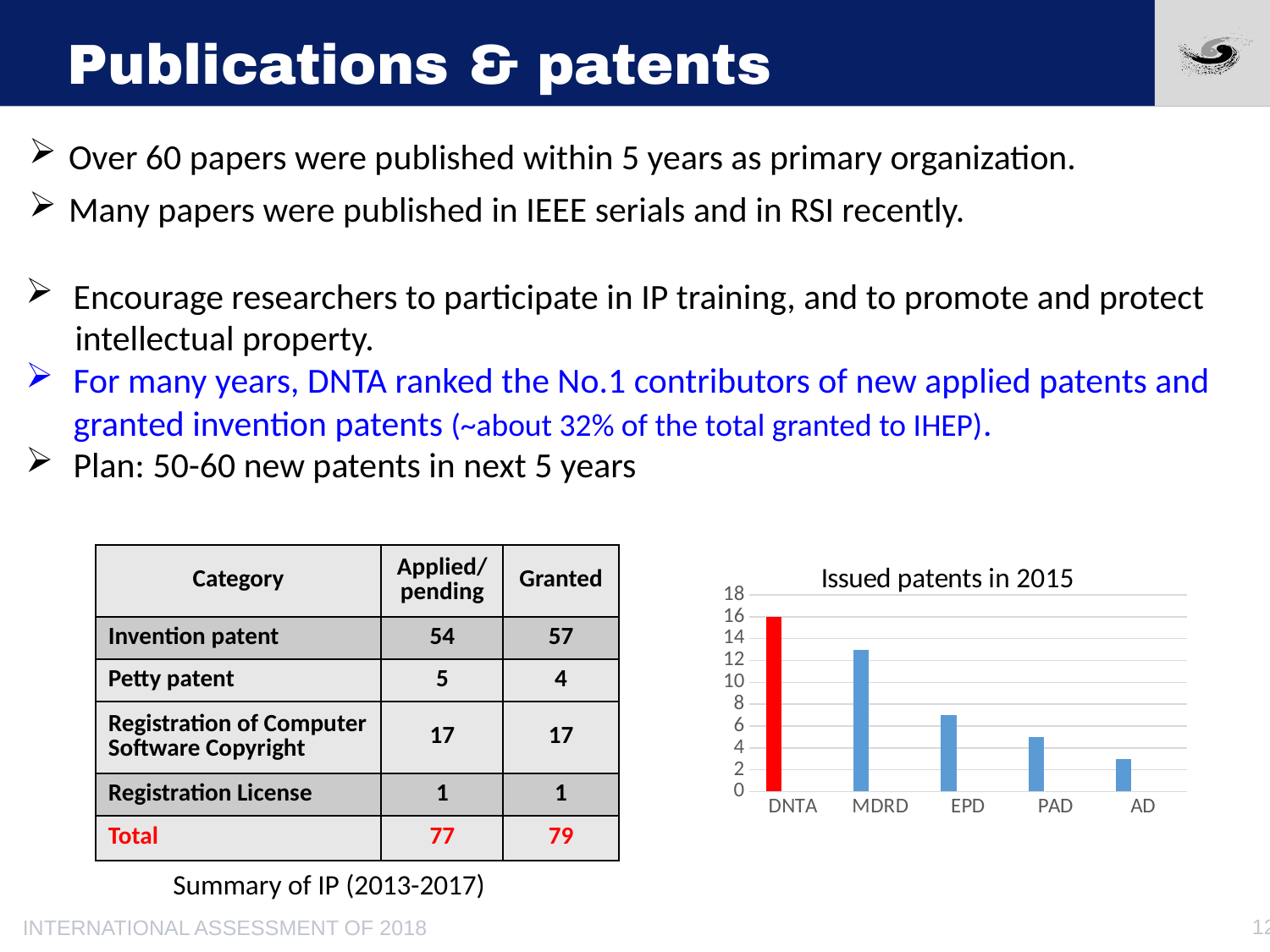

# Publications & patents
Over 60 papers were published within 5 years as primary organization.
Many papers were published in IEEE serials and in RSI recently.
Encourage researchers to participate in IP training, and to promote and protect
intellectual property.
For many years, DNTA ranked the No.1 contributors of new applied patents and granted invention patents (~about 32% of the total granted to IHEP).
Plan: 50-60 new patents in next 5 years
| Category | Applied/ pending | Granted |
| --- | --- | --- |
| Invention patent | 54 | 57 |
| Petty patent | 5 | 4 |
| Registration of Computer Software Copyright | 17 | 17 |
| Registration License | 1 | 1 |
| Total | 77 | 79 |

### Chart: Issued patents in 2015

| Category | 系列 1 | 列2 | 列1 |
|---|---|---|---|
| DNTA | 16.0 | None | None |
| MDRD | 13.0 | None | None |
| EPD | 7.0 | None | None |
| PAD | 5.0 | None | None |
| AD | 3.0 | None | None |
Summary of IP (2013-2017)